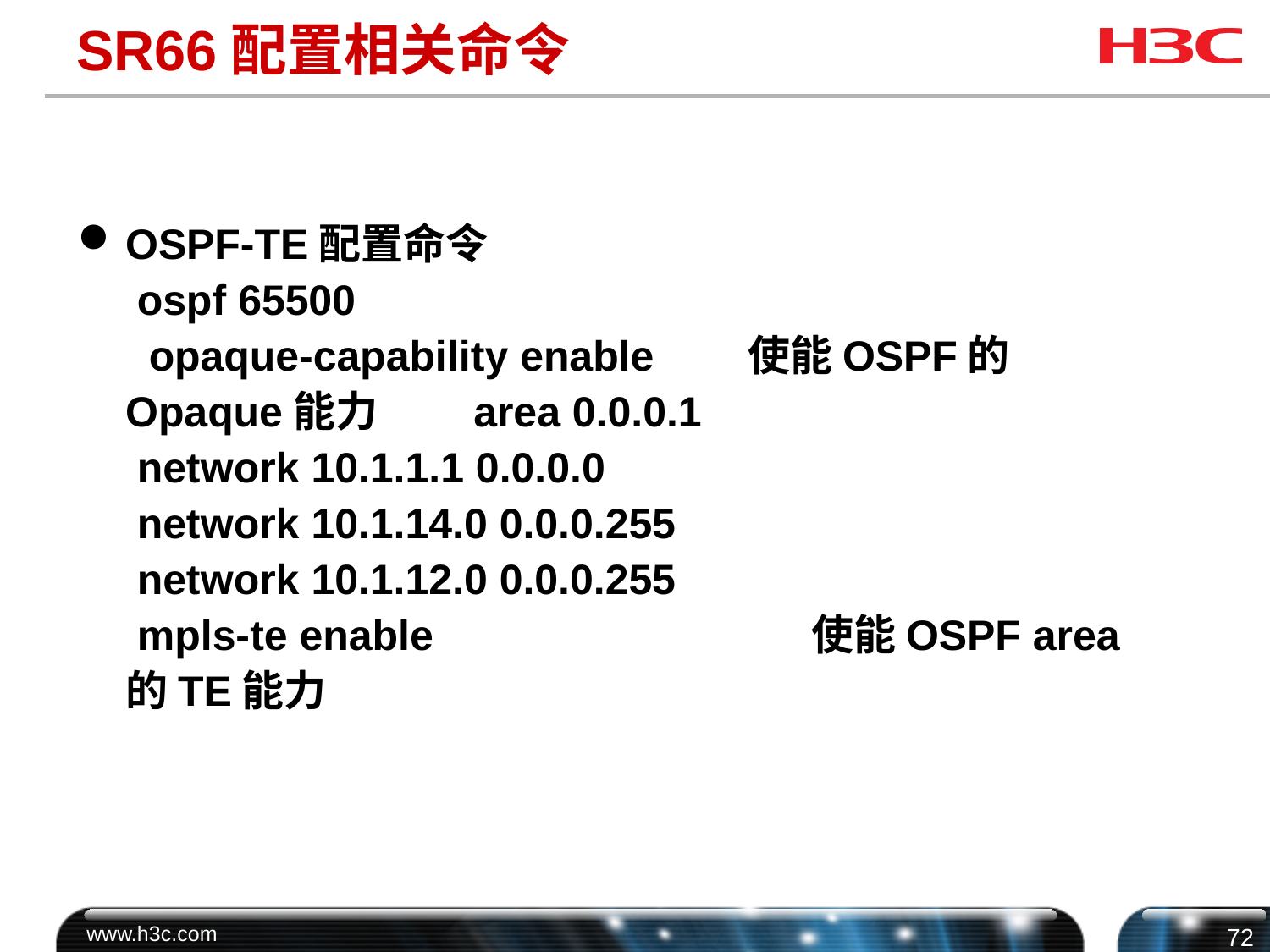

# SR66配置相关命令
OSPF-TE配置命令
     ospf 65500
      opaque-capability enable       使能OSPF的Opaque能力         area 0.0.0.1
     network 10.1.1.1 0.0.0.0
     network 10.1.14.0 0.0.0.255
     network 10.1.12.0 0.0.0.255
     mpls-te enable                               使能OSPF area的TE能力